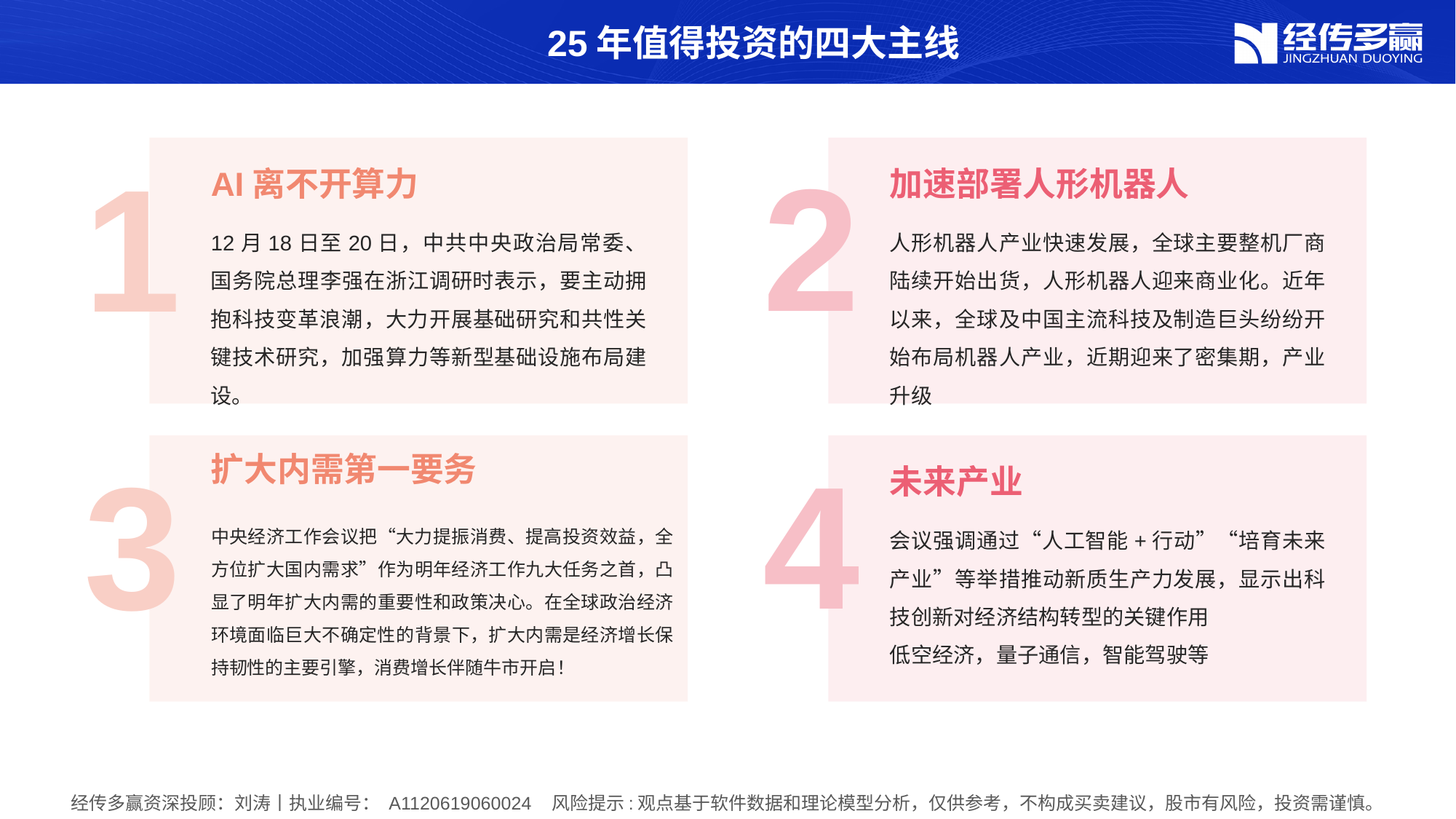

25年值得投资的四大主线
2
1

AI离不开算力
加速部署人形机器人
12月18日至20日，中共中央政治局常委、国务院总理李强在浙江调研时表示，要主动拥抱科技变革浪潮，大力开展基础研究和共性关键技术研究，加强算力等新型基础设施布局建设。
人形机器人产业快速发展，全球主要整机厂商陆续开始出货，人形机器人迎来商业化。近年以来，全球及中国主流科技及制造巨头纷纷开始布局机器人产业，近期迎来了密集期，产业升级
扩大内需第一要务
4
3

未来产业
会议强调通过“人工智能+行动”“培育未来产业”等举措推动新质生产力发展，显示出科技创新对经济结构转型的关键作用
低空经济，量子通信，智能驾驶等
中央经济工作会议把“大力提振消费、提高投资效益，全方位扩大国内需求”作为明年经济工作九大任务之首，凸显了明年扩大内需的重要性和政策决心。在全球政治经济环境面临巨大不确定性的背景下，扩大内需是经济增长保持韧性的主要引擎，消费增长伴随牛市开启！